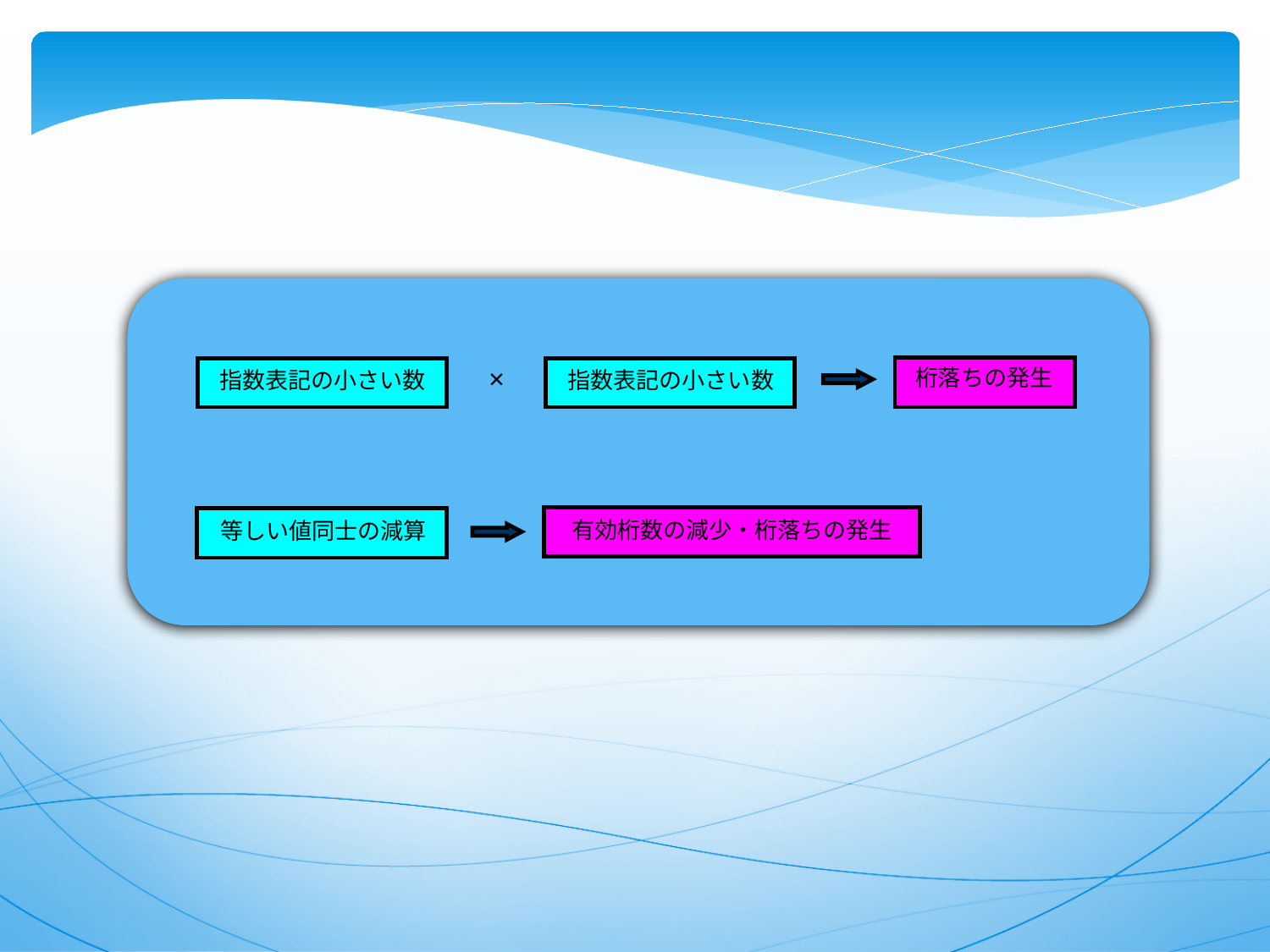

×
桁落ちの発生
指数表記の小さい数
指数表記の小さい数

有効桁数の減少・桁落ちの発生
等しい値同士の減算